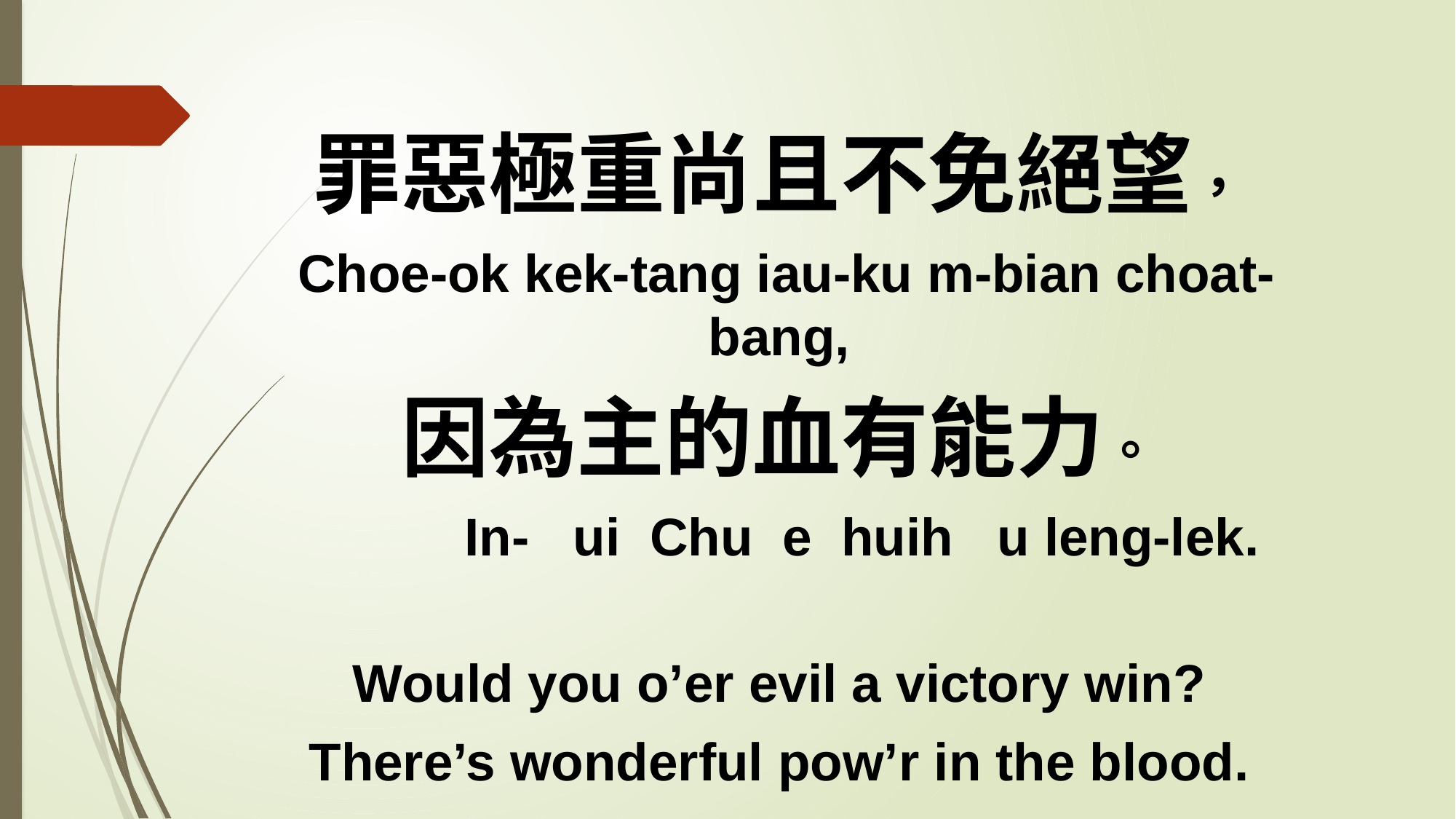

罪惡極重尚且不免絕望，
 Choe-ok kek-tang iau-ku m-bian choat-bang,
因為主的血有能力。
              In-   ui  Chu  e  huih   u leng-lek.

Would you o’er evil a victory win?
There’s wonderful pow’r in the blood.